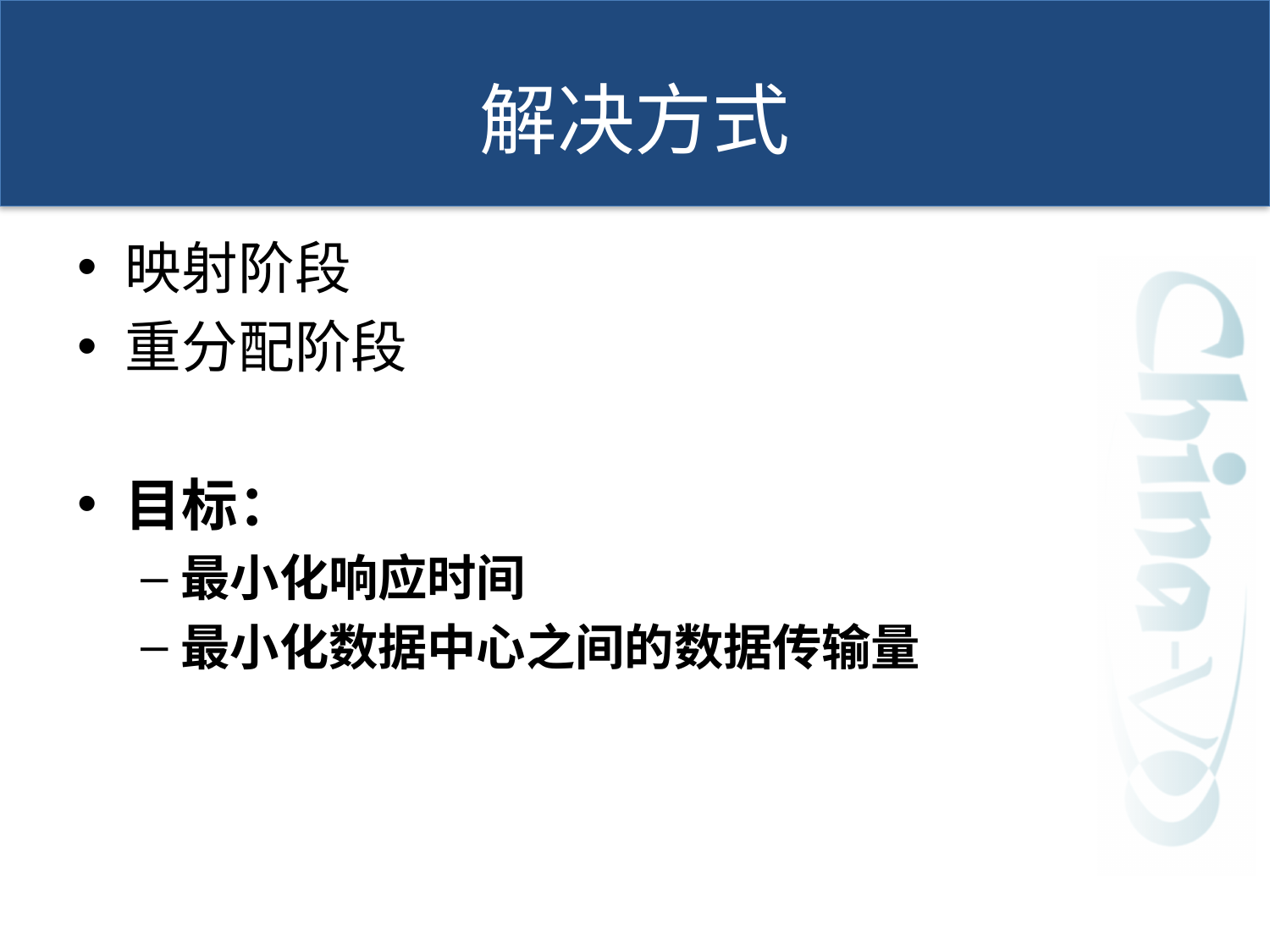

# 解决方式
映射阶段
重分配阶段

目标：
最小化响应时间
最小化数据中心之间的数据传输量